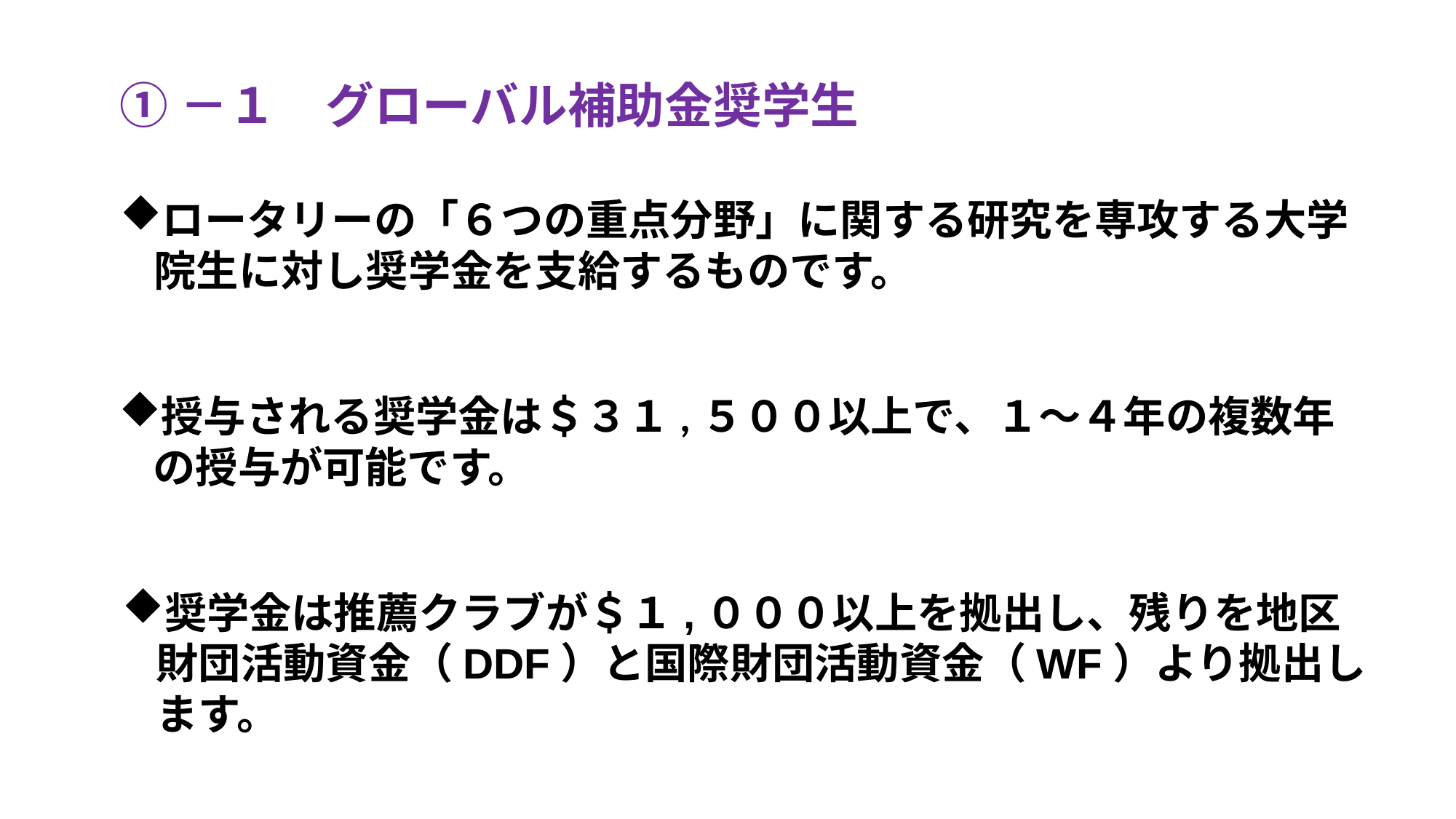

①－１　グローバル補助金奨学生

ロータリーの「６つの重点分野」に関する研究を専攻する大学院生に対し奨学金を支給するものです。
授与される奨学金は＄３１,５００以上で、１～４年の複数年の授与が可能です。
奨学金は推薦クラブが＄１,０００以上を拠出し、残りを地区財団活動資金（DDF）と国際財団活動資金（WF）より拠出します。